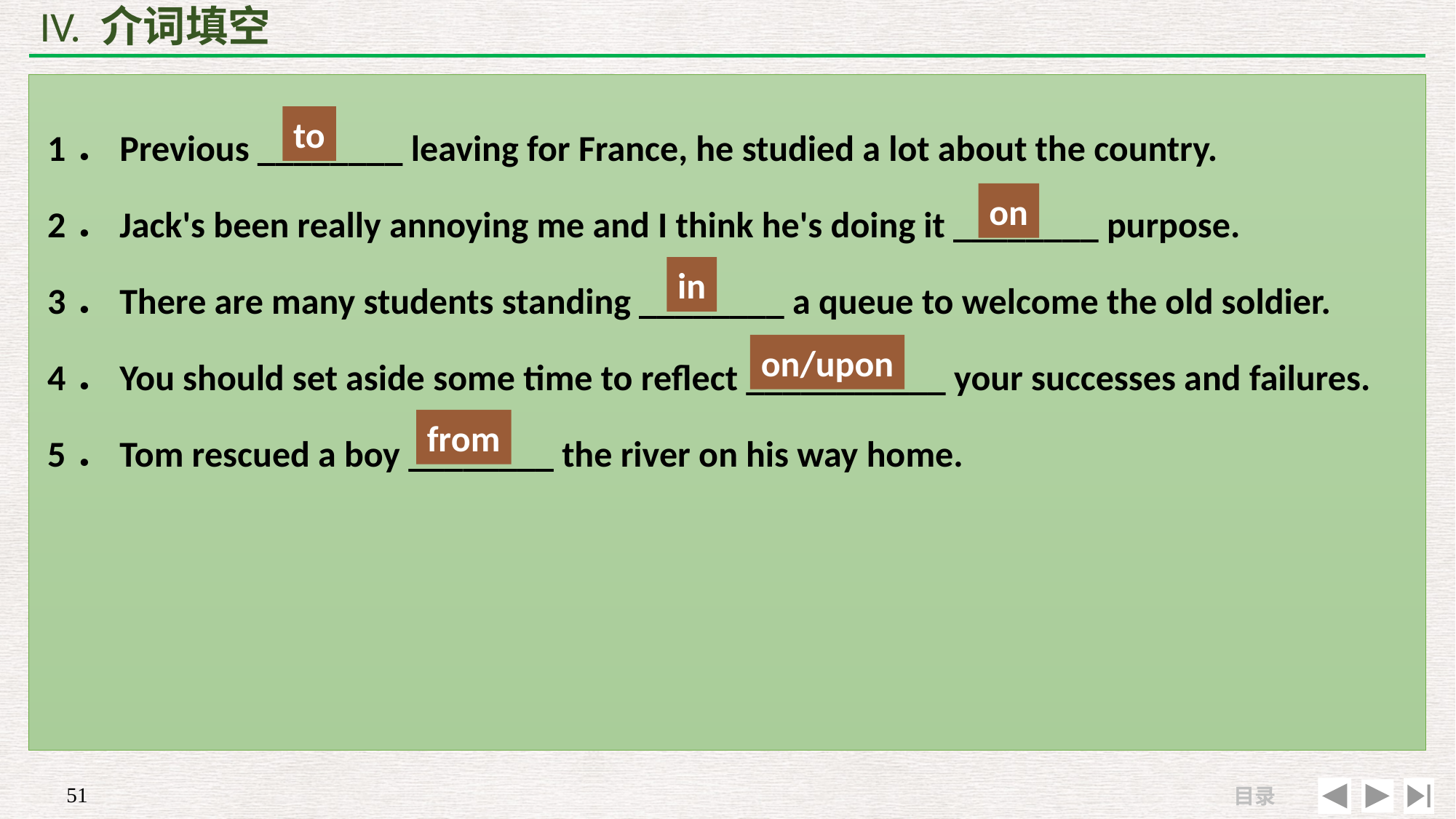

# IV. 介词填空

1．Previous ________ leaving for France, he studied a lot about the country.
2．Jack's been really annoying me and I think he's doing it ________ purpose.
3．There are many students standing ________ a queue to welcome the old soldier.
4．You should set aside some time to reflect ___________ your successes and failures.
5．Tom rescued a boy ________ the river on his way home.
to
on
in
on/upon
from